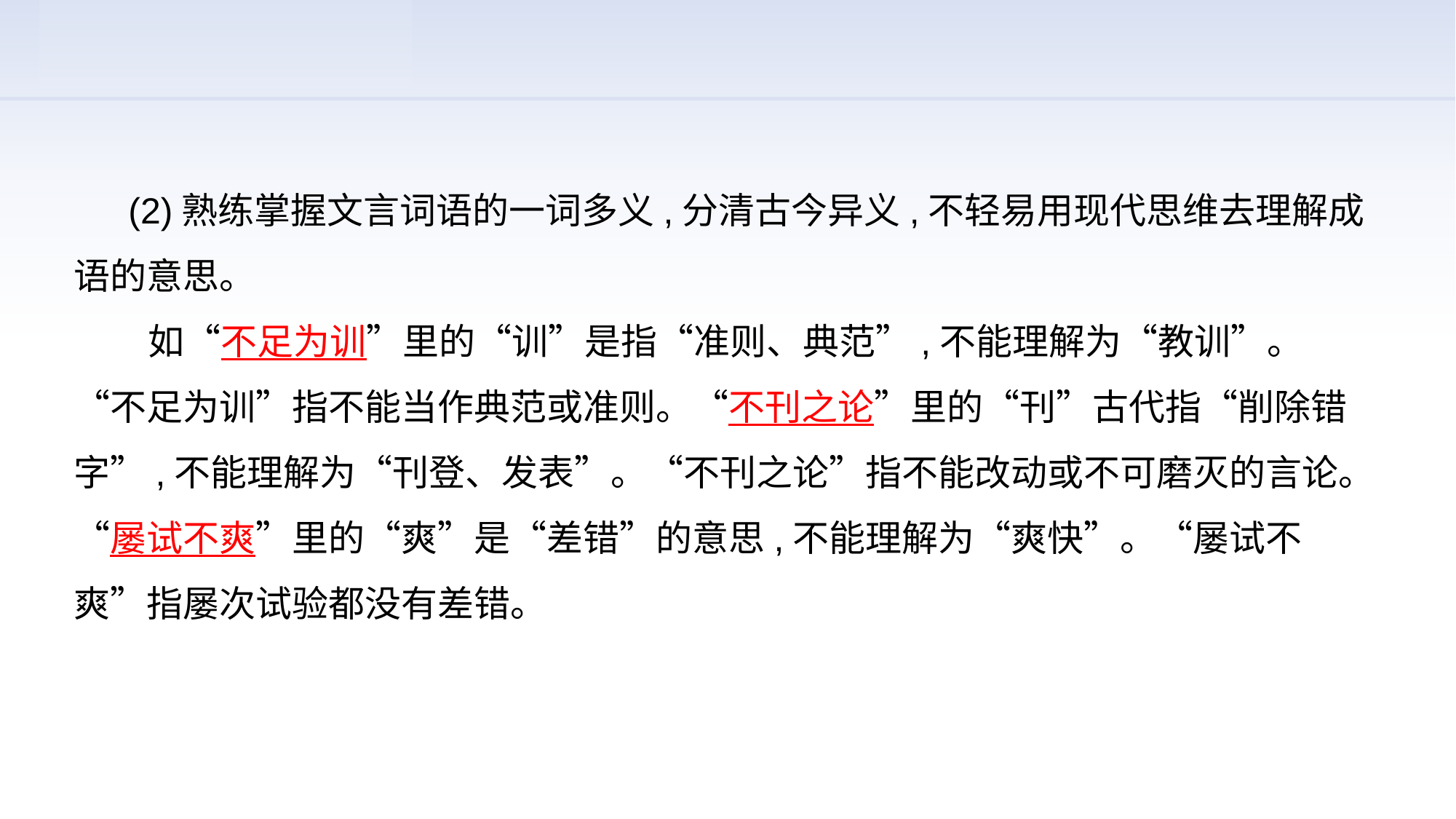

(2)熟练掌握文言词语的一词多义,分清古今异义,不轻易用现代思维去理解成语的意思。
        如“不足为训”里的“训”是指“准则、典范”,不能理解为“教训”。“不足为训”指不能当作典范或准则。“不刊之论”里的“刊”古代指“削除错字”,不能理解为“刊登、发表”。“不刊之论”指不能改动或不可磨灭的言论。“屡试不爽”里的“爽”是“差错”的意思,不能理解为“爽快”。“屡试不爽”指屡次试验都没有差错。